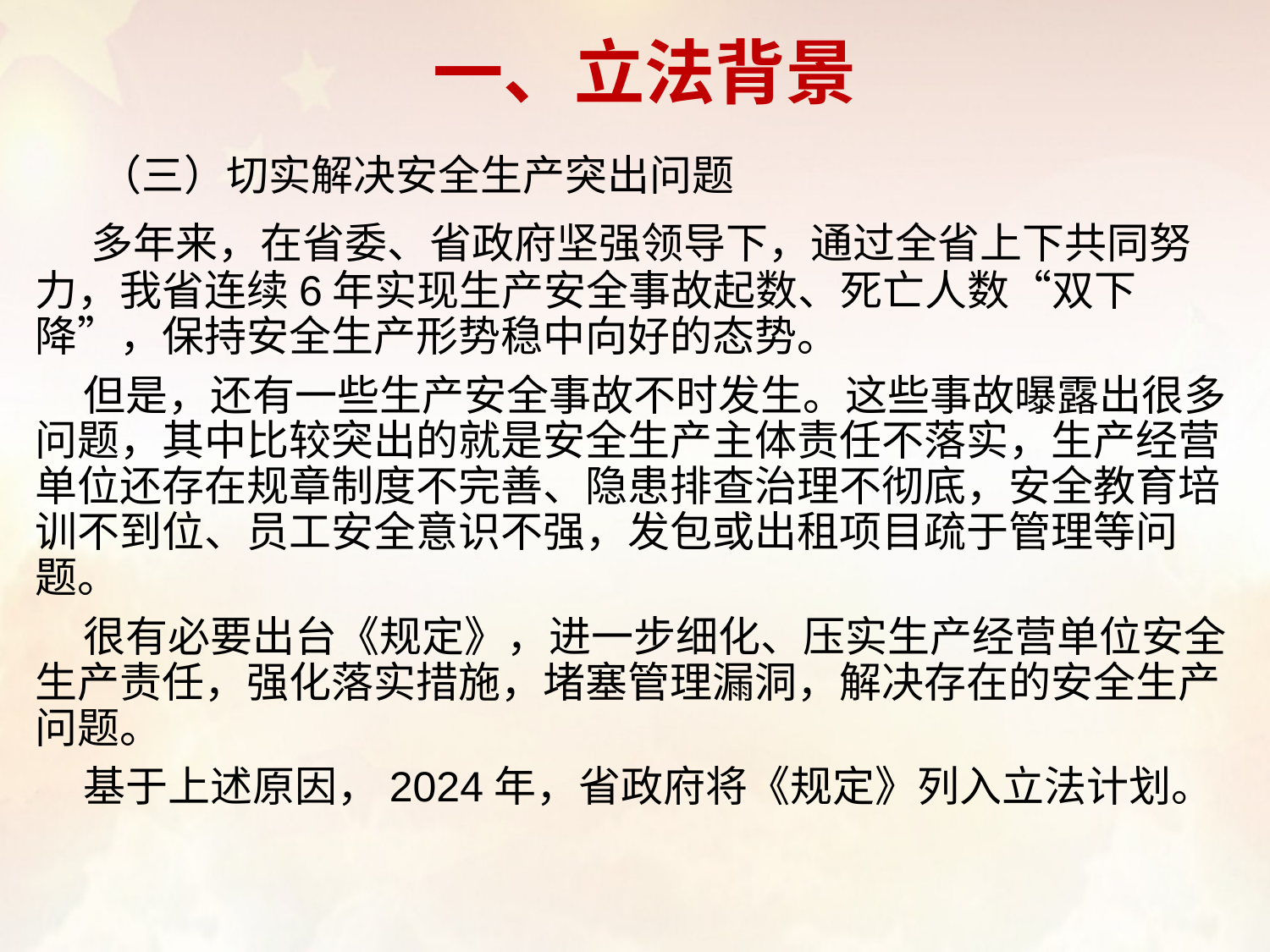

# 一、立法背景
    （三）切实解决安全生产突出问题
    多年来，在省委、省政府坚强领导下，通过全省上下共同努力，我省连续6年实现生产安全事故起数、死亡人数“双下降”，保持安全生产形势稳中向好的态势。
    但是，还有一些生产安全事故不时发生。这些事故曝露出很多问题，其中比较突出的就是安全生产主体责任不落实，生产经营单位还存在规章制度不完善、隐患排查治理不彻底，安全教育培训不到位、员工安全意识不强，发包或出租项目疏于管理等问题。
    很有必要出台《规定》，进一步细化、压实生产经营单位安全生产责任，强化落实措施，堵塞管理漏洞，解决存在的安全生产问题。
    基于上述原因，2024年，省政府将《规定》列入立法计划。